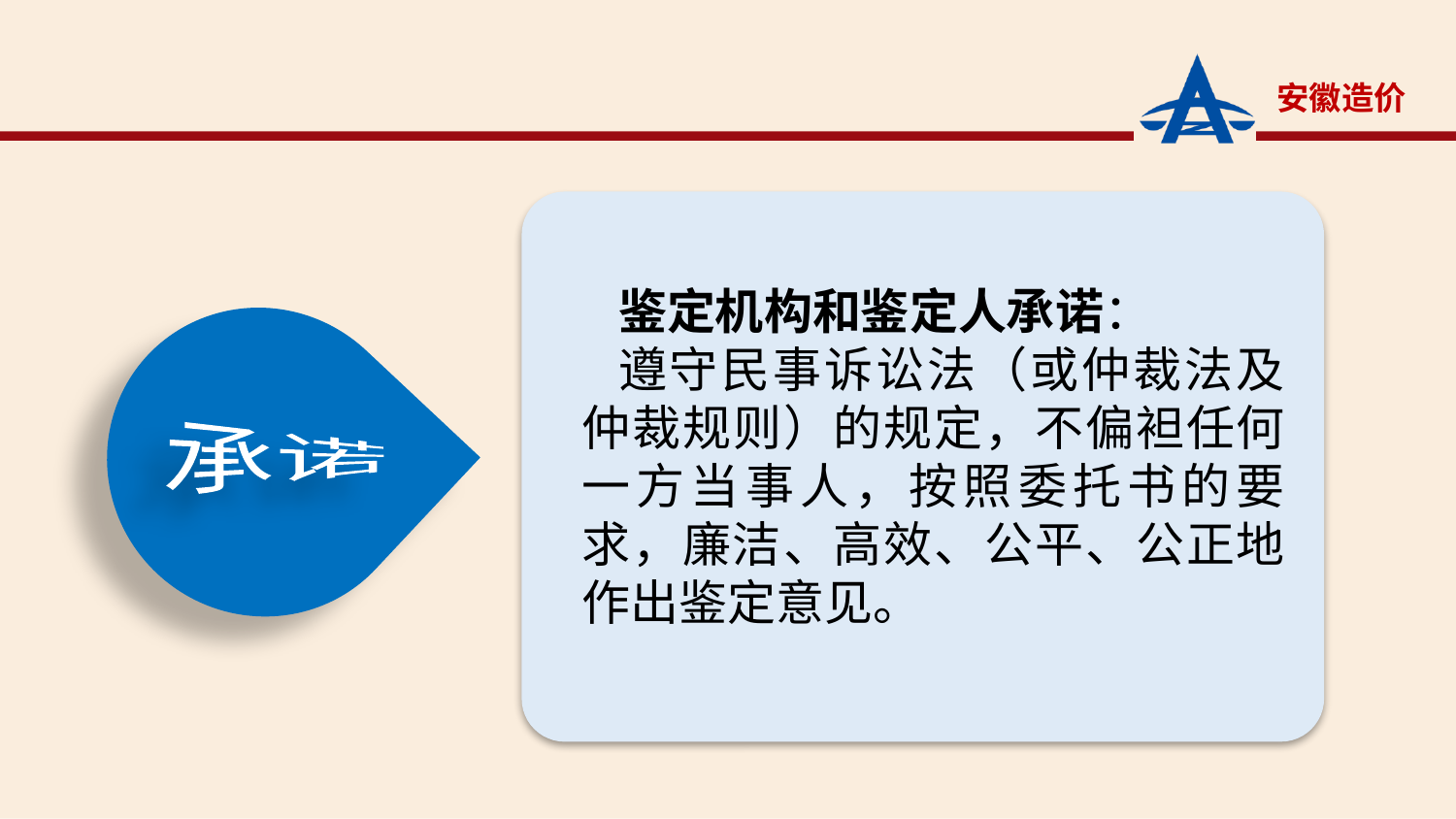

鉴定机构和鉴定人承诺：
遵守民事诉讼法（或仲裁法及仲裁规则）的规定，不偏袒任何一方当事人，按照委托书的要求，廉洁、高效、公平、公正地作出鉴定意见。

承诺